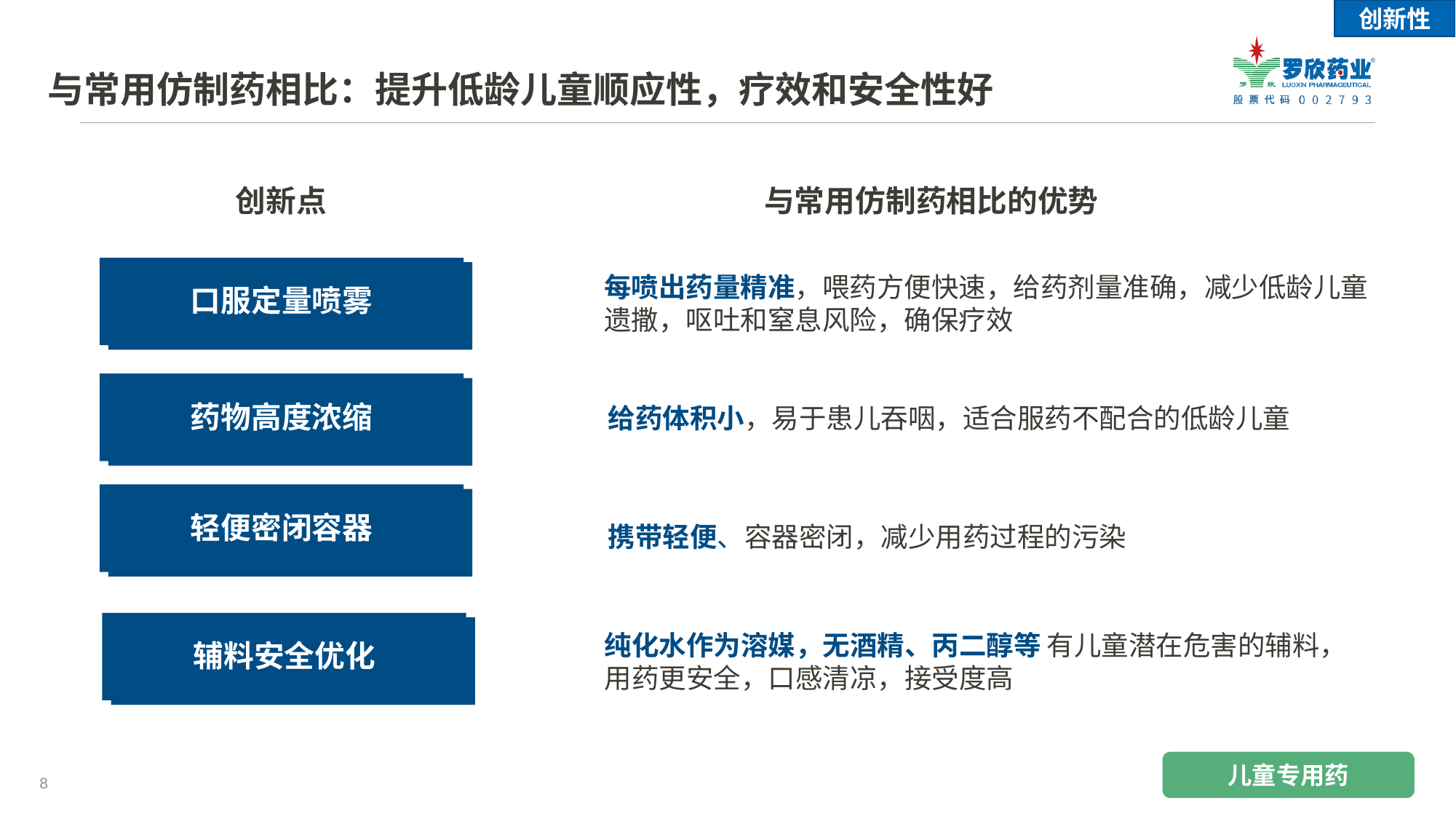

创新性
与常用仿制药相比：提升低龄儿童顺应性，疗效和安全性好
与常用仿制药相比的优势
创新点
每喷出药量精准，喂药方便快速，给药剂量准确，减少低龄儿童遗撒，呕吐和窒息风险，确保疗效

口服定量喷雾

给药体积小，易于患儿吞咽，适合服药不配合的低龄儿童

药物高度浓缩

轻便密闭容器

携带轻便、容器密闭，减少用药过程的污染

辅料安全优化

纯化水作为溶媒，无酒精、丙二醇等 有儿童潜在危害的辅料，
用药更安全，口感清凉，接受度高
儿童专用药
8